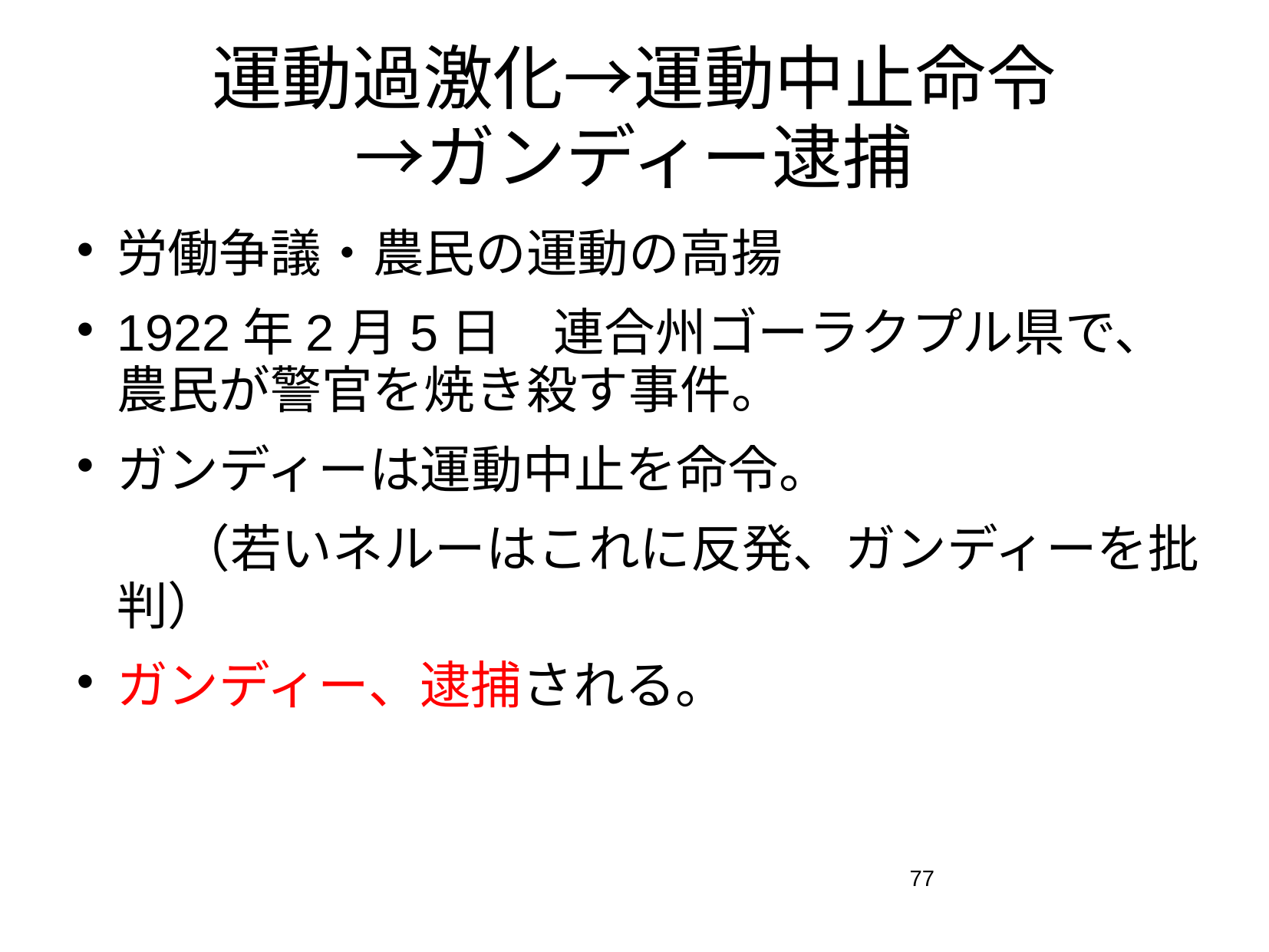

# 運動過激化→運動中止命令 →ガンディー逮捕
労働争議・農民の運動の高揚
1922年2月5日　連合州ゴーラクプル県で、農民が警官を焼き殺す事件。
ガンディーは運動中止を命令。
　　（若いネルーはこれに反発、ガンディーを批判）
ガンディー、逮捕される。
77